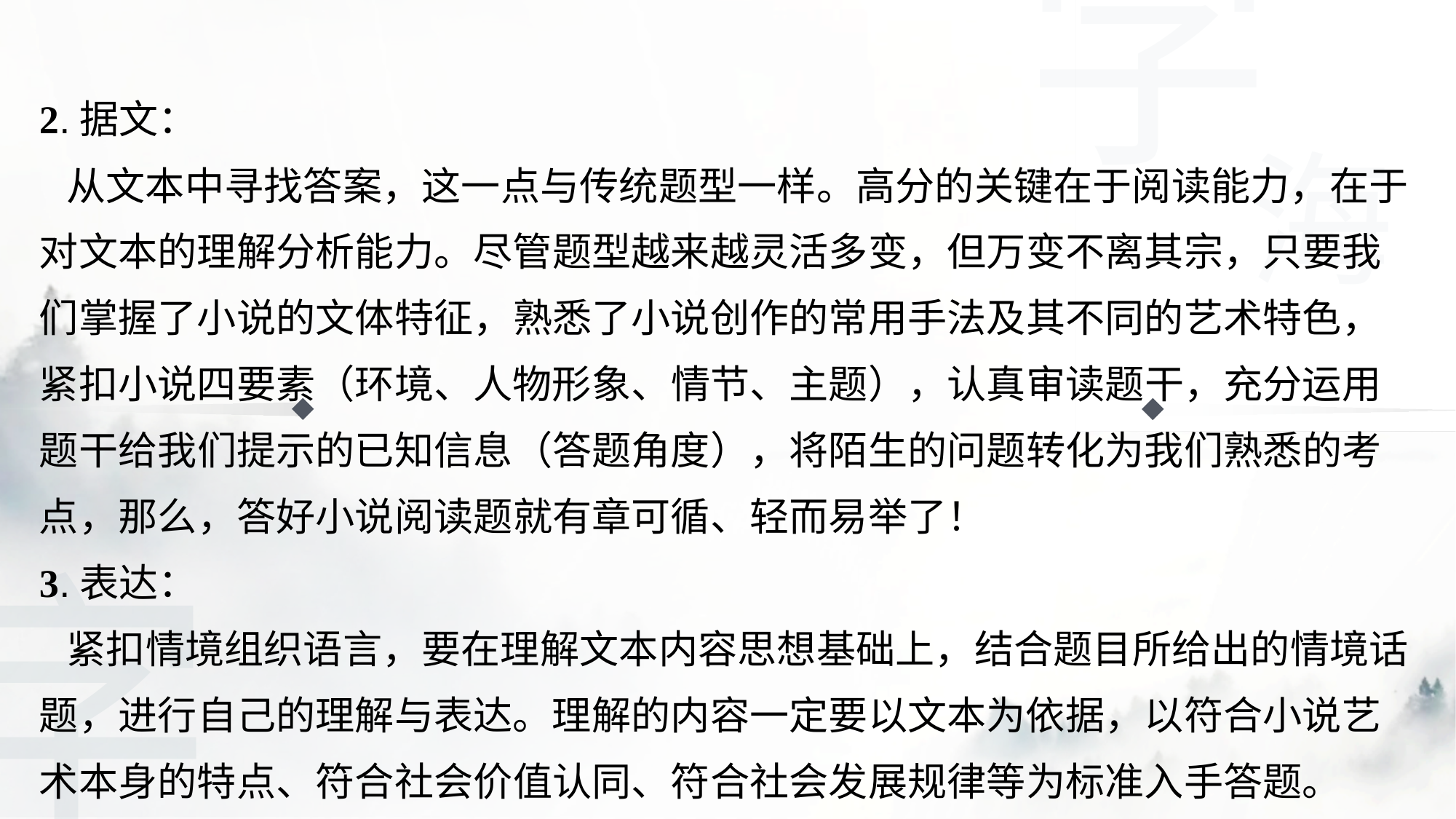

2.据文：
  从文本中寻找答案，这一点与传统题型一样。高分的关键在于阅读能力，在于对文本的理解分析能力。尽管题型越来越灵活多变，但万变不离其宗，只要我们掌握了小说的文体特征，熟悉了小说创作的常用手法及其不同的艺术特色，紧扣小说四要素（环境、人物形象、情节、主题），认真审读题干，充分运用题干给我们提示的已知信息（答题角度），将陌生的问题转化为我们熟悉的考点，那么，答好小说阅读题就有章可循、轻而易举了！
3.表达：
  紧扣情境组织语言，要在理解文本内容思想基础上，结合题目所给出的情境话题，进行自己的理解与表达。理解的内容一定要以文本为依据，以符合小说艺术本身的特点、符合社会价值认同、符合社会发展规律等为标准入手答题。